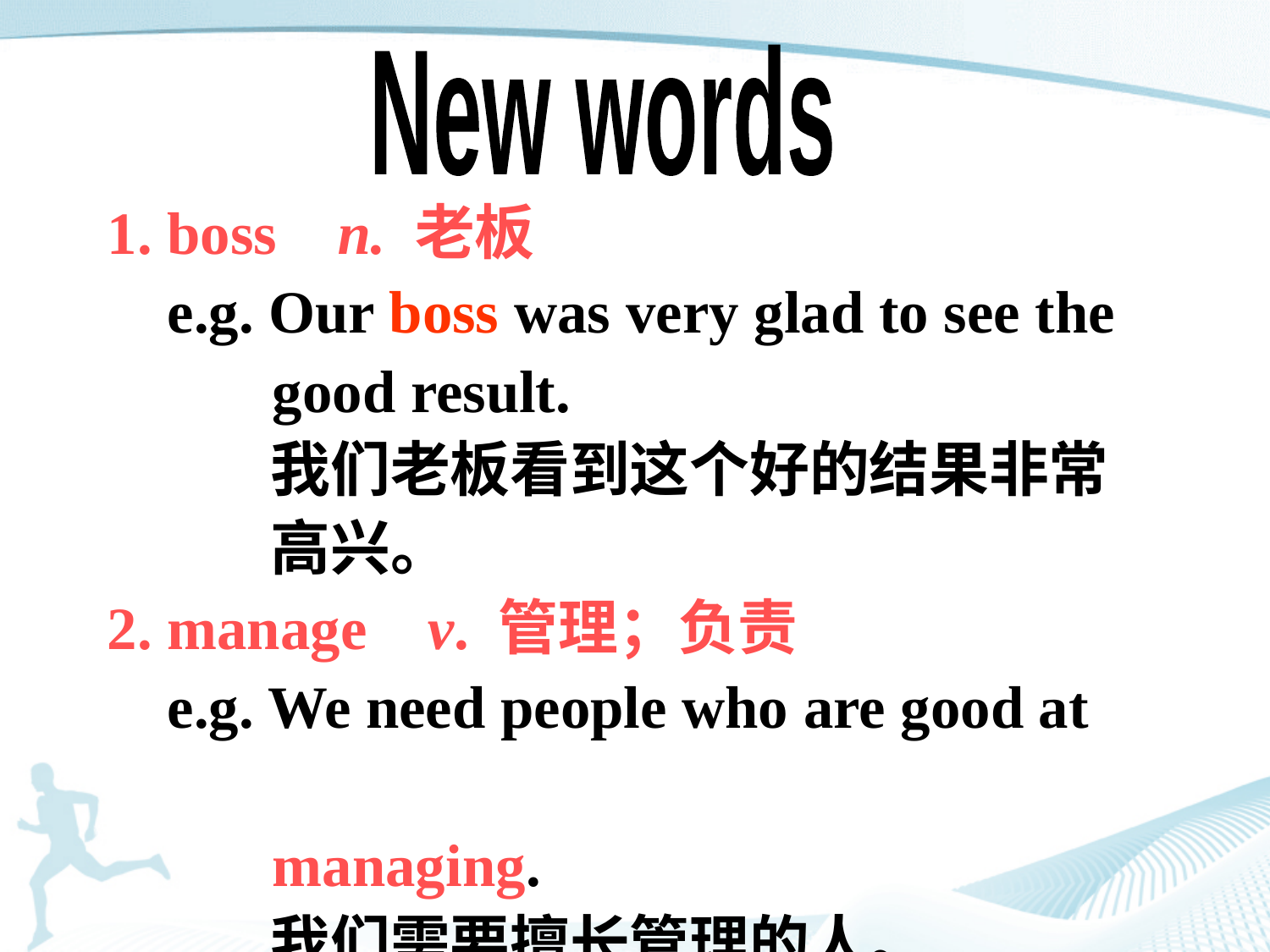

New words
1. boss    n. 老板
    e.g. Our boss was very glad to see the
           good result.
           我们老板看到这个好的结果非常
           高兴。
2. manage    v. 管理；负责
    e.g. We need people who are good at
           managing.
           我们需要擅长管理的人。